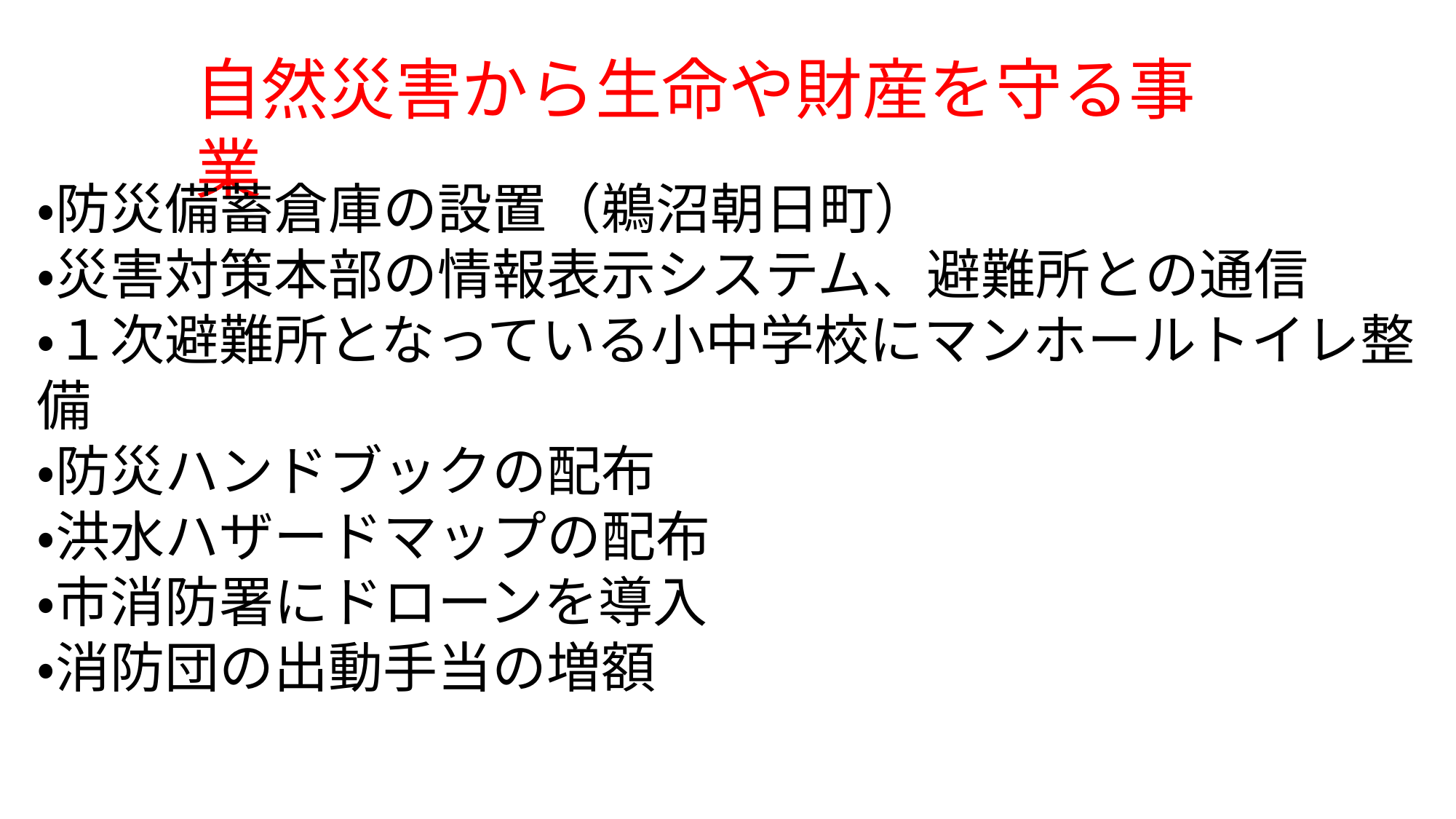

自然災害から生命や財産を守る事業
・防災備蓄倉庫の設置（鵜沼朝日町）
・災害対策本部の情報表示システム、避難所との通信
・１次避難所となっている小中学校にマンホールトイレ整備
・防災ハンドブックの配布
・洪水ハザードマップの配布
・市消防署にドローンを導入
・消防団の出動手当の増額